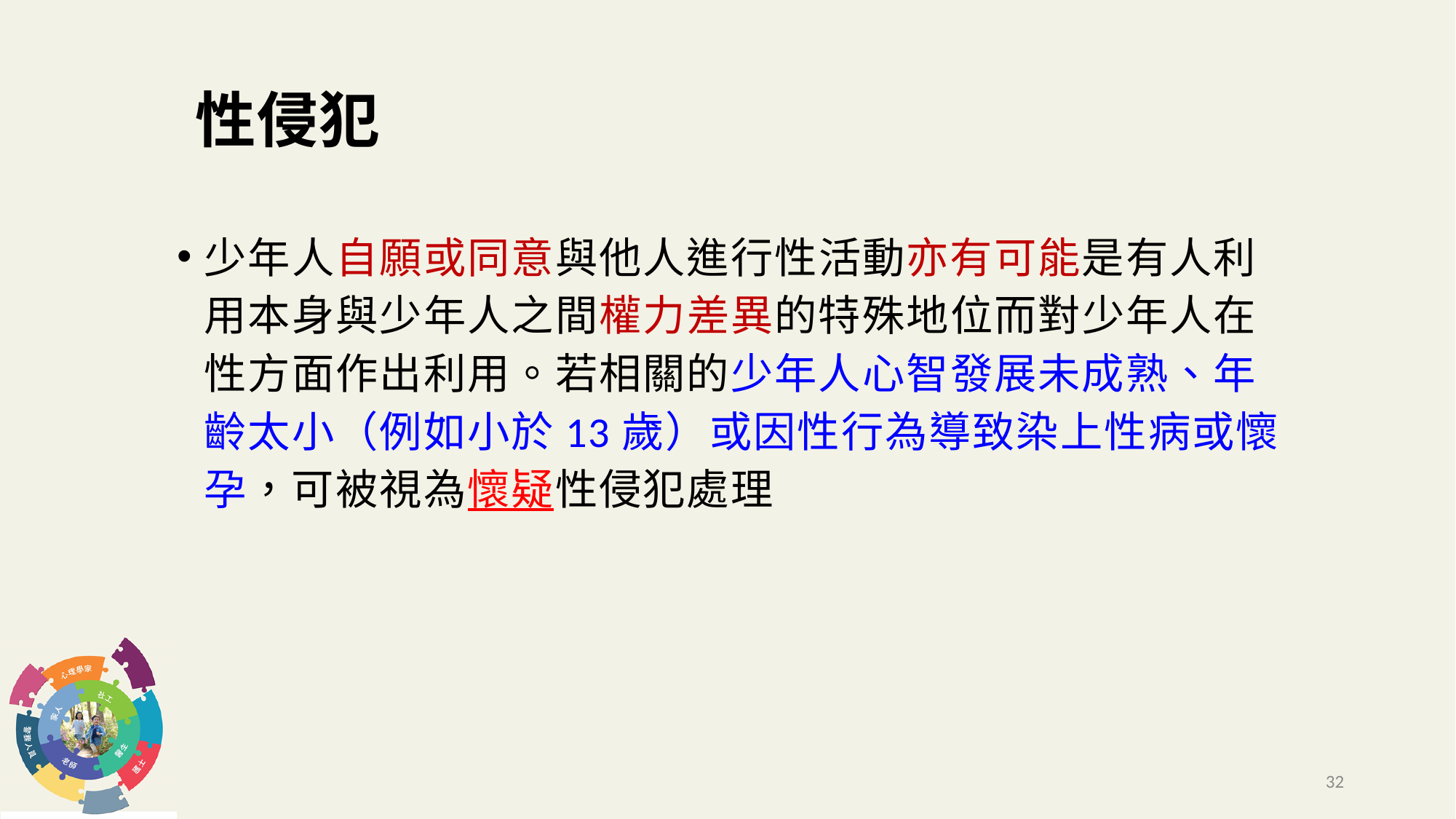

# 性侵犯
少年人自願或同意與他人進行性活動亦有可能是有人利用本身與少年人之間權力差異的特殊地位而對少年人在性方面作出利用。若相關的少年人心智發展未成熟、年齡太小（例如小於13歲）或因性行為導致染上性病或懷孕，可被視為懷疑性侵犯處理

32